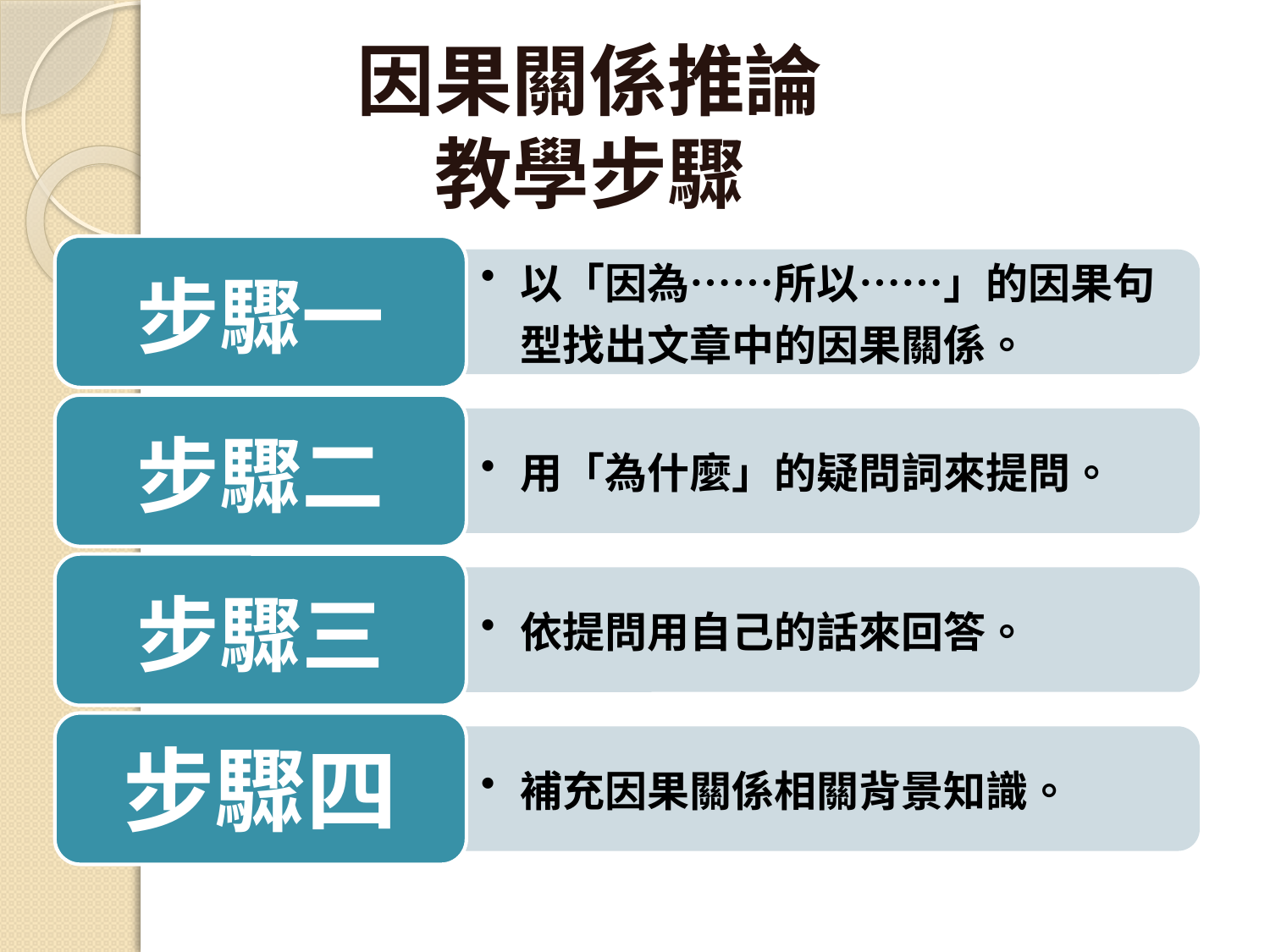

因果關係推論
教學步驟
步驟一
步驟二
用「為什麼」的疑問詞來提問。
步驟三
依提問用自己的話來回答。
補充因果關係相關背景知識。
步驟四